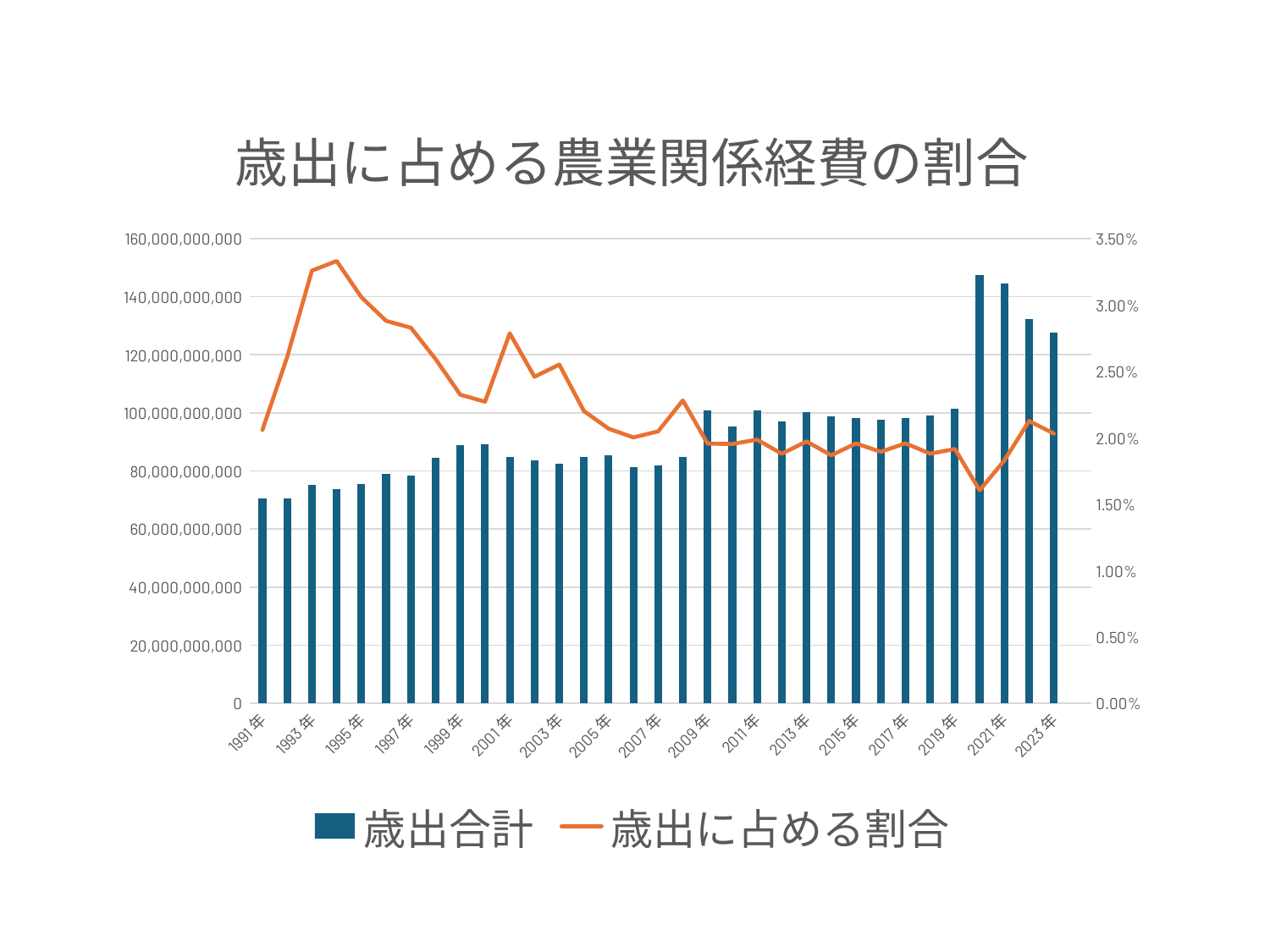

### Chart: 歳出に占める農業関係経費の割合

| Category | 歳出合計 | 歳出に占める割合 |
|---|---|---|
| 1991年 | 70547185106.0 | 0.020592553095026958 |
| 1992年 | 70497431888.0 | 0.026072345102160638 |
| 1993年 | 75102488938.0 | 0.03258736575322313 |
| 1994年 | 73613605398.0 | 0.03331272826186863 |
| 1995年 | 75372181270.0 | 0.030589384958103656 |
| 1996年 | 78847867404.0 | 0.028801236885257788 |
| 1997年 | 78470310184.0 | 0.028285746007571815 |
| 1998年 | 84391798185.0 | 0.025930035513675672 |
| 1999年 | 89037431392.0 | 0.02324033712169647 |
| 2000年 | 89321049910.0 | 0.022717699982754268 |
| 2001年 | 84811128504.0 | 0.02786497919183495 |
| 2002年 | 83674289924.0 | 0.024592105243665646 |
| 2003年 | 82415970662.0 | 0.02551382792812905 |
| 2004年 | 84896776304.0 | 0.02200726559168503 |
| 2005年 | 85519592207.0 | 0.02068197888173777 |
| 2006年 | 81445480694.0 | 0.020026868969295203 |
| 2007年 | 81842570225.0 | 0.020481873521219805 |
| 2008年 | 84697395043.0 | 0.02280928478401491 |
| 2009年 | 100973424388.0 | 0.01955734628164882 |
| 2010年 | 95312341707.0 | 0.019534146288457635 |
| 2011年 | 100715409134.0 | 0.019858432738320806 |
| 2012年 | 97087176621.0 | 0.018796626964690935 |
| 2013年 | 100188878834.0 | 0.019722946977718047 |
| 2014年 | 98813467430.0 | 0.01867946239522019 |
| 2015年 | 98230324099.0 | 0.01957402646928225 |
| 2016年 | 97541764842.0 | 0.018939951681133844 |
| 2017年 | 98115604721.0 | 0.019582465607417984 |
| 2018年 | 98974696544.0 | 0.018801680691920345 |
| 2019年 | 101366467228.0 | 0.019154177837063687 |
| 2020年 | 147597358991.0 | 0.01603840430603061 |
| 2021年 | 144649514060.0 | 0.01829385483384596 |
| 2022年 | 132385548932.0 | 0.021264070721540438 |
| 2023年 | 127578849479.0 | 0.020310833250040614 |
| 2024年 | None | None |